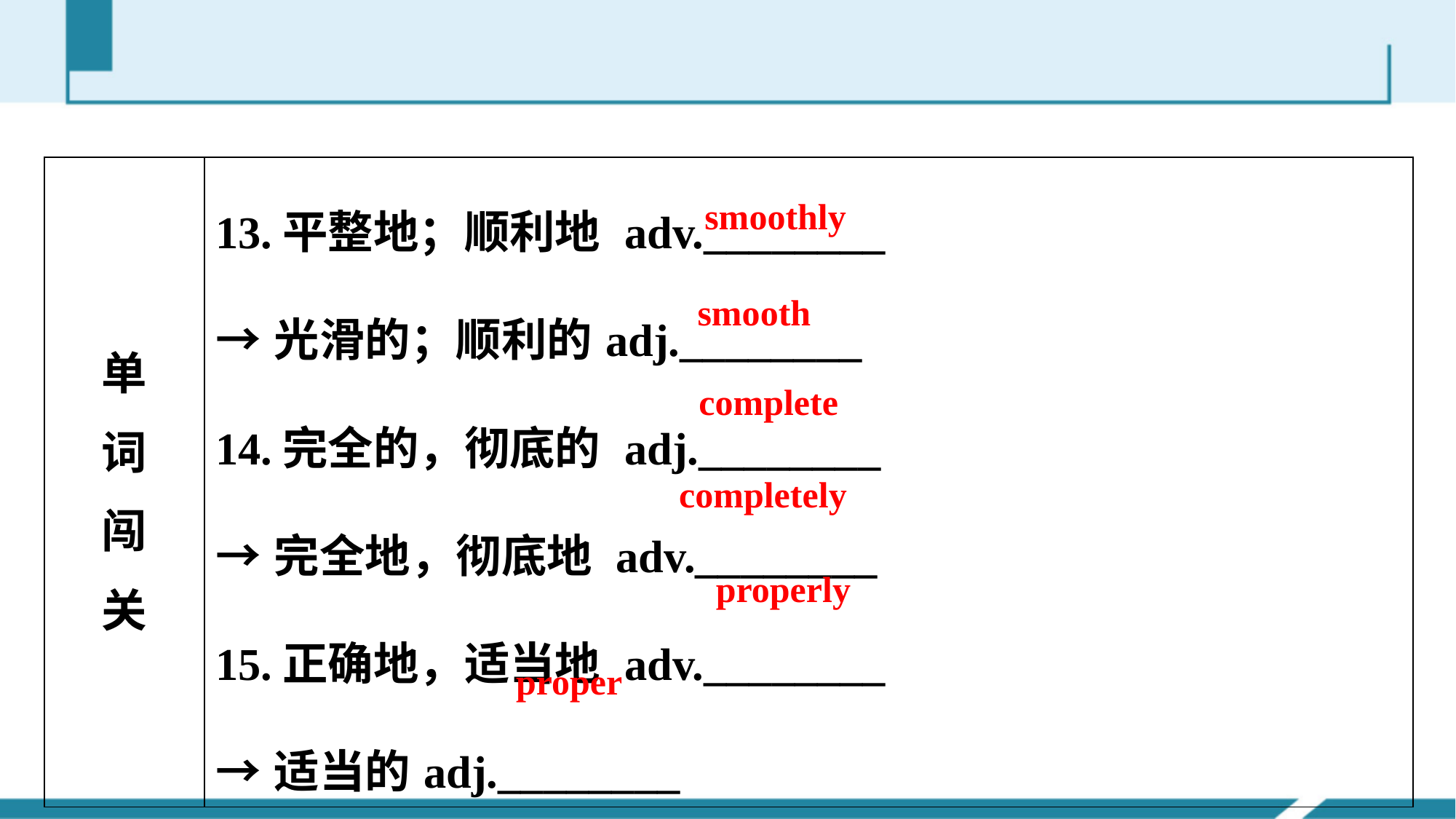

| 单 词 闯 关 | 13.平整地；顺利地 adv.\_\_\_\_\_\_\_\_ →光滑的；顺利的adj.\_\_\_\_\_\_\_\_ 14.完全的，彻底的 adj.\_\_\_\_\_\_\_\_ →完全地，彻底地 adv.\_\_\_\_\_\_\_\_ 15.正确地，适当地 adv.\_\_\_\_\_\_\_\_ →适当的adj.\_\_\_\_\_\_\_\_ |
| --- | --- |
smoothly
smooth

complete
completely
properly
proper